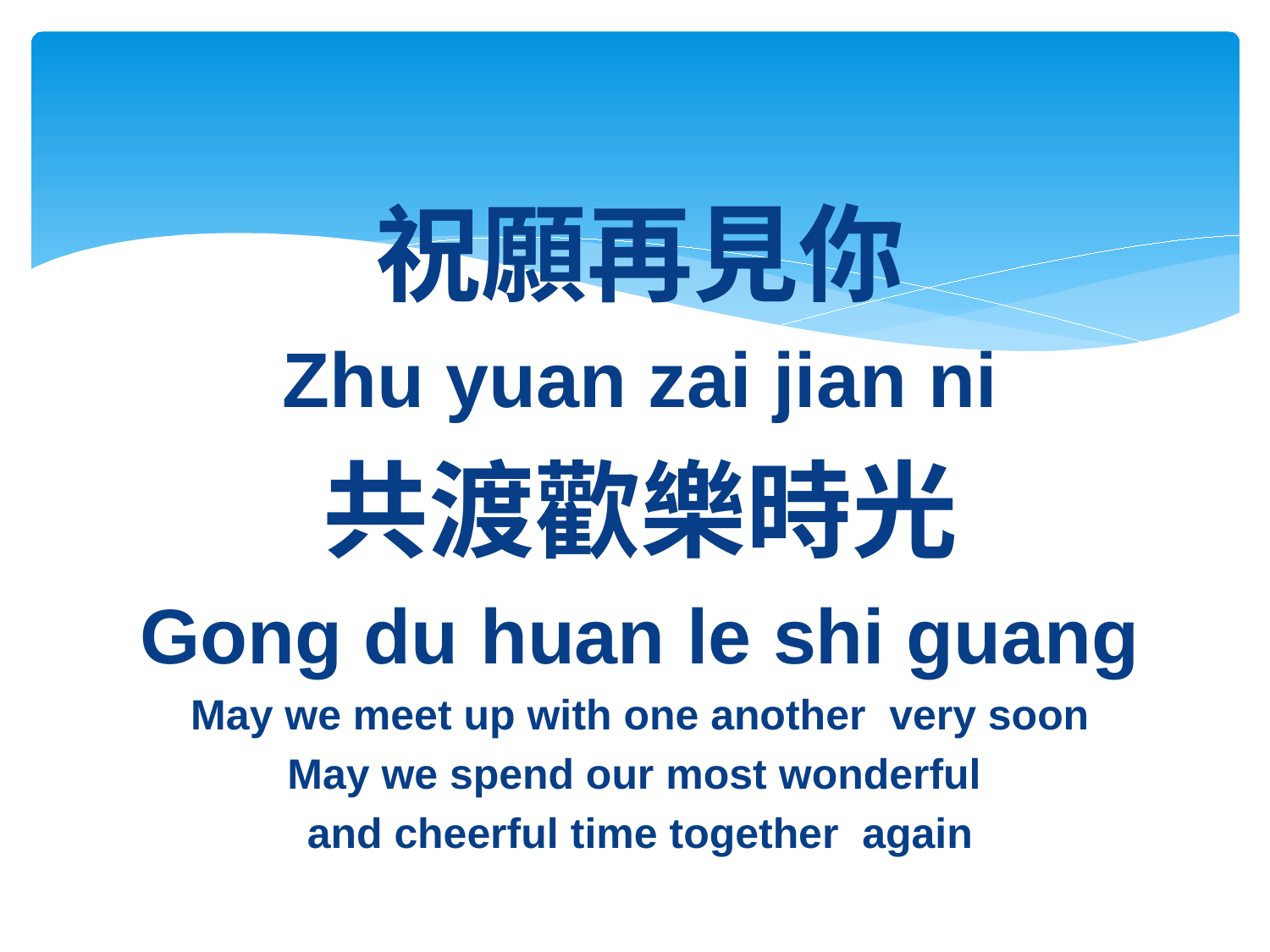

祝願再見你
Zhu yuan zai jian ni
共渡歡樂時光
Gong du huan le shi guang
May we meet up with one another  very soon
May we spend our most wonderful
and cheerful time together  again